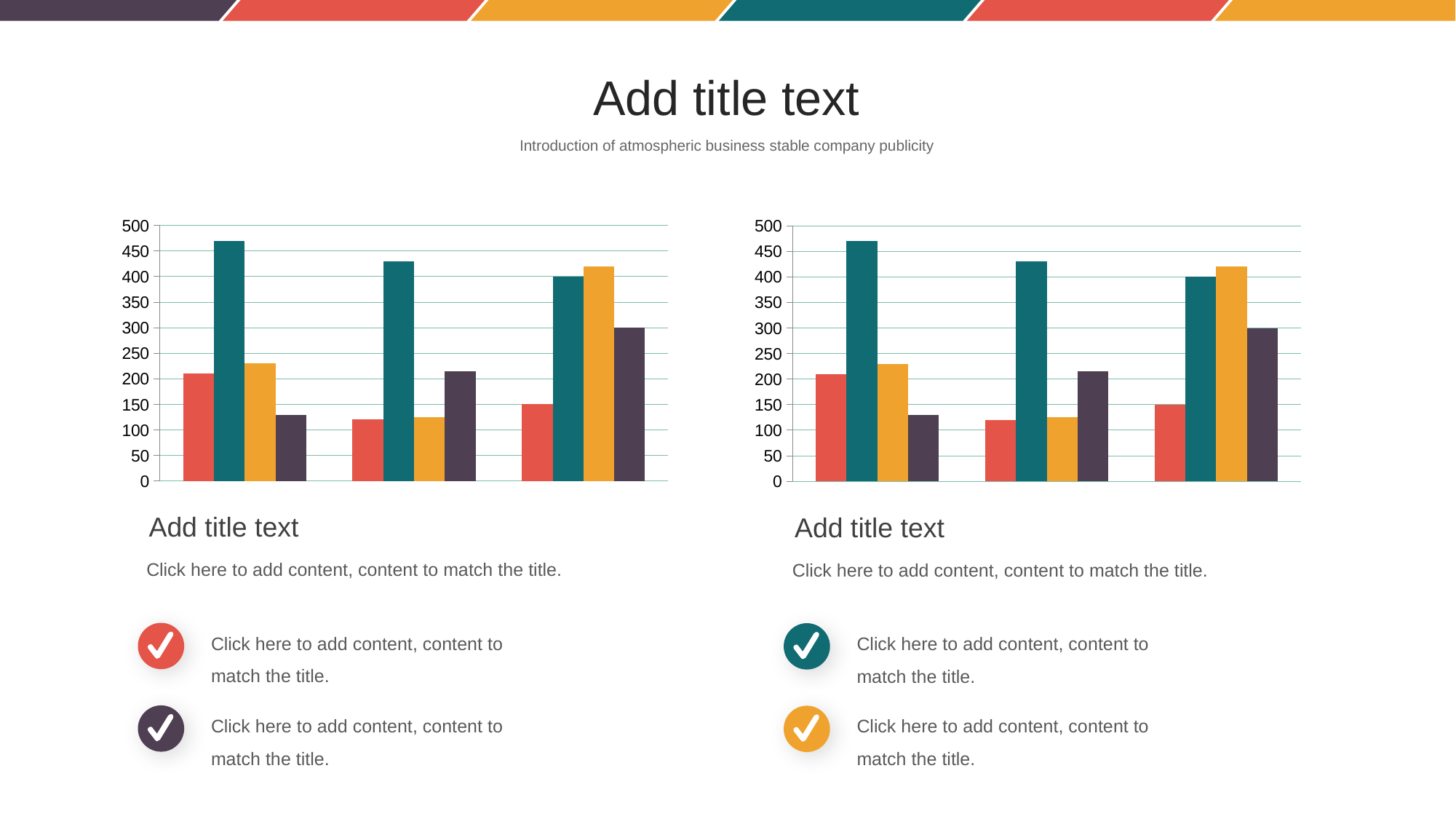

Add title text
Introduction of atmospheric business stable company publicity

### Chart

| Category | 列2 | 列22 | 列3 | 列4 |
|---|---|---|---|---|
| 类别1 | 210.0 | 470.0 | 230.0 | 130.0 |
| 类别2 | 120.0 | 430.0 | 125.0 | 215.0 |
| 类别3 | 150.0 | 400.0 | 420.0 | 300.0 |

### Chart

| Category | 列2 | 列22 | 列3 | 列4 |
|---|---|---|---|---|
| 类别1 | 210.0 | 470.0 | 230.0 | 130.0 |
| 类别2 | 120.0 | 430.0 | 125.0 | 215.0 |
| 类别3 | 150.0 | 400.0 | 420.0 | 300.0 |
Add title text
Add title text
Click here to add content, content to match the title.
Click here to add content, content to match the title.
Click here to add content, content to match the title.
Click here to add content, content to match the title.

Click here to add content, content to match the title.
Click here to add content, content to match the title.